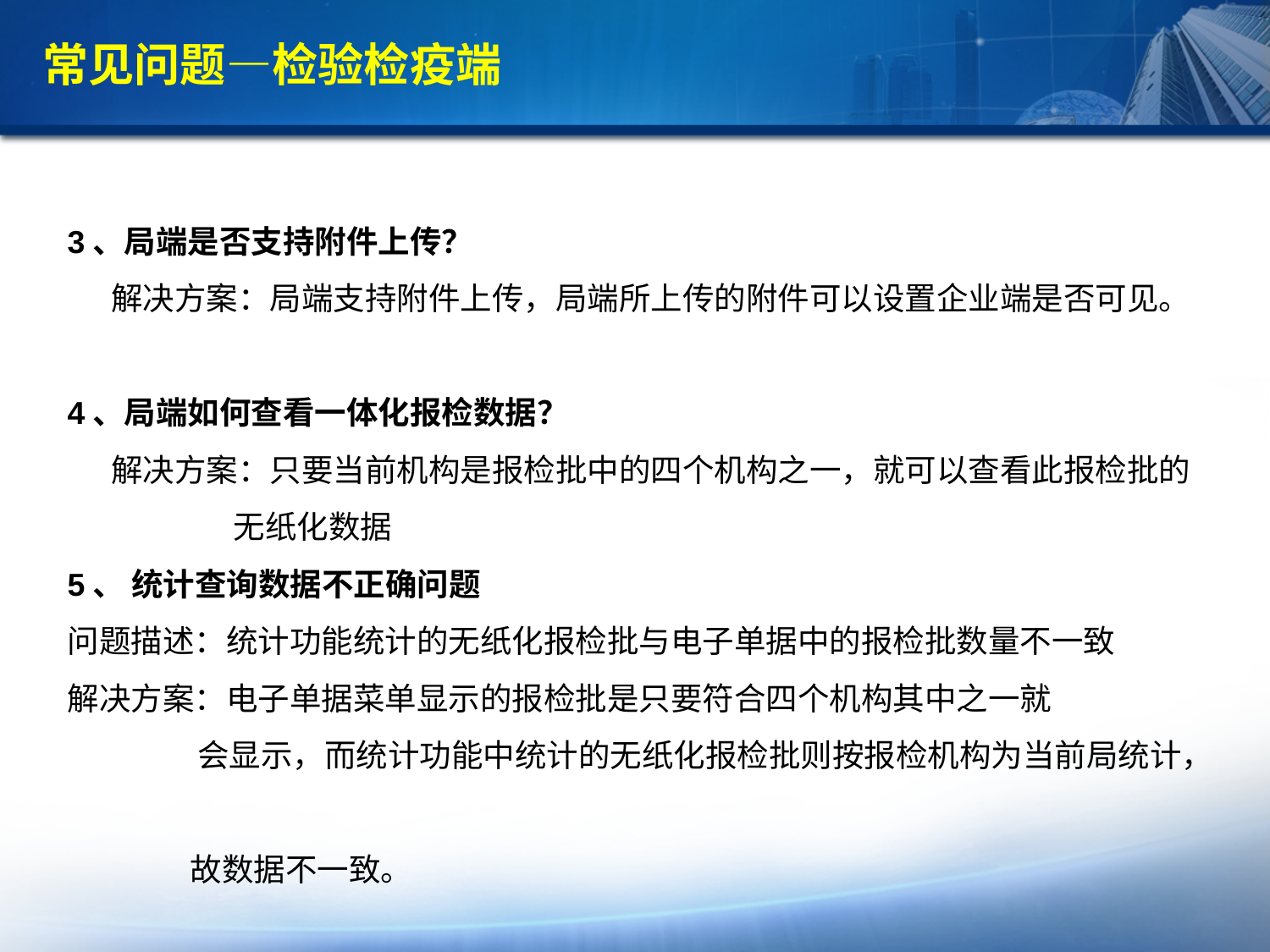

常见问题—检验检疫端
3、局端是否支持附件上传？
     解决方案：局端支持附件上传，局端所上传的附件可以设置企业端是否可见。

4、局端如何查看一体化报检数据？
     解决方案：只要当前机构是报检批中的四个机构之一，就可以查看此报检批的
                      无纸化数据
5、 统计查询数据不正确问题
问题描述：统计功能统计的无纸化报检批与电子单据中的报检批数量不一致
解决方案：电子单据菜单显示的报检批是只要符合四个机构其中之一就
                 会显示，而统计功能中统计的无纸化报检批则按报检机构为当前局统计，
                故数据不一致。